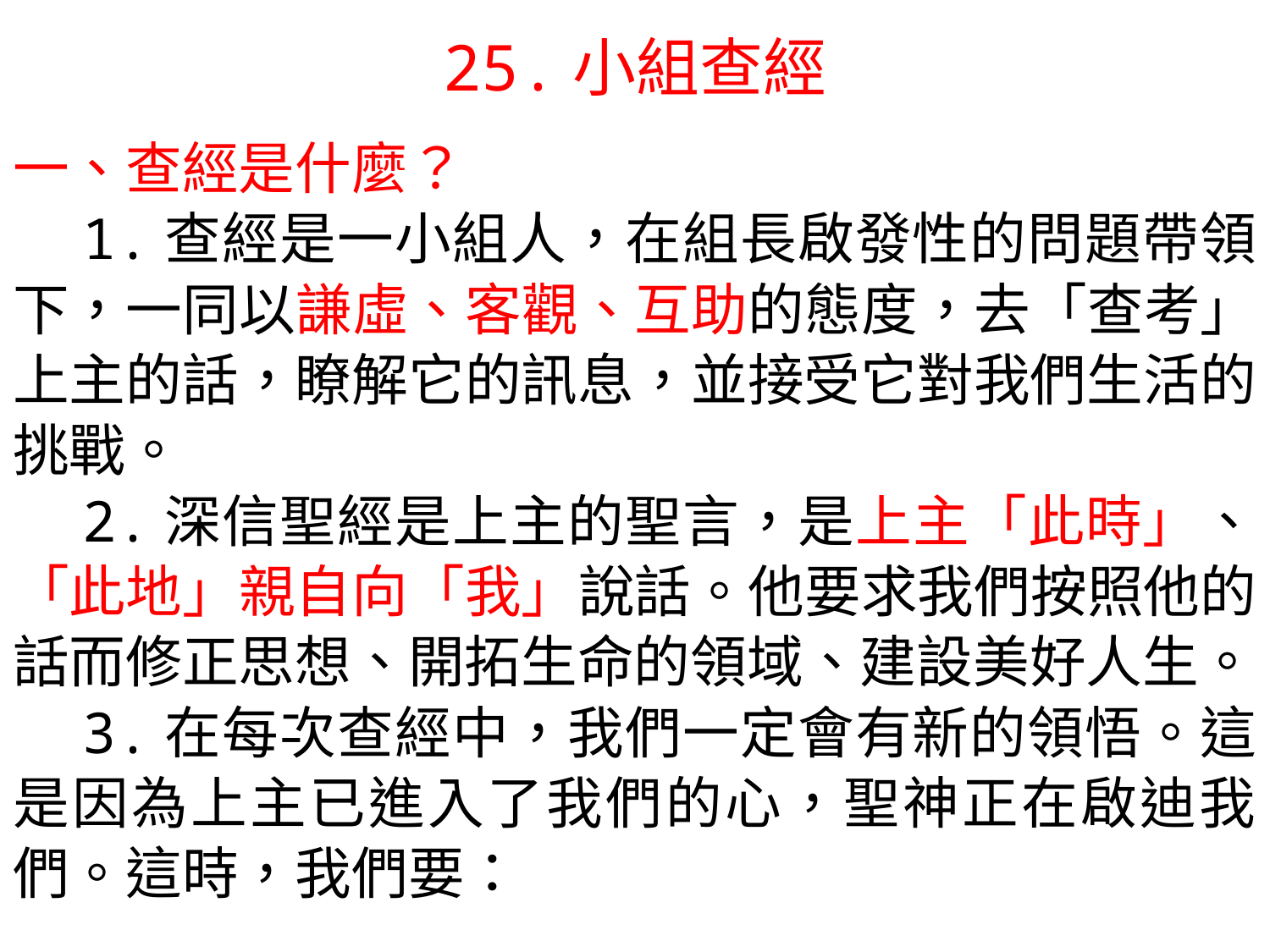

25.小組查經
一、查經是什麼？
  1.查經是一小組人，在組長啟發性的問題帶領下，一同以謙虛、客觀、互助的態度，去「查考」上主的話，瞭解它的訊息，並接受它對我們生活的挑戰。
  2.深信聖經是上主的聖言，是上主「此時」、「此地」親自向「我」說話。他要求我們按照他的話而修正思想、開拓生命的領域、建設美好人生。
  3.在每次查經中，我們一定會有新的領悟。這是因為上主已進入了我們的心，聖神正在啟迪我們。這時，我們要：